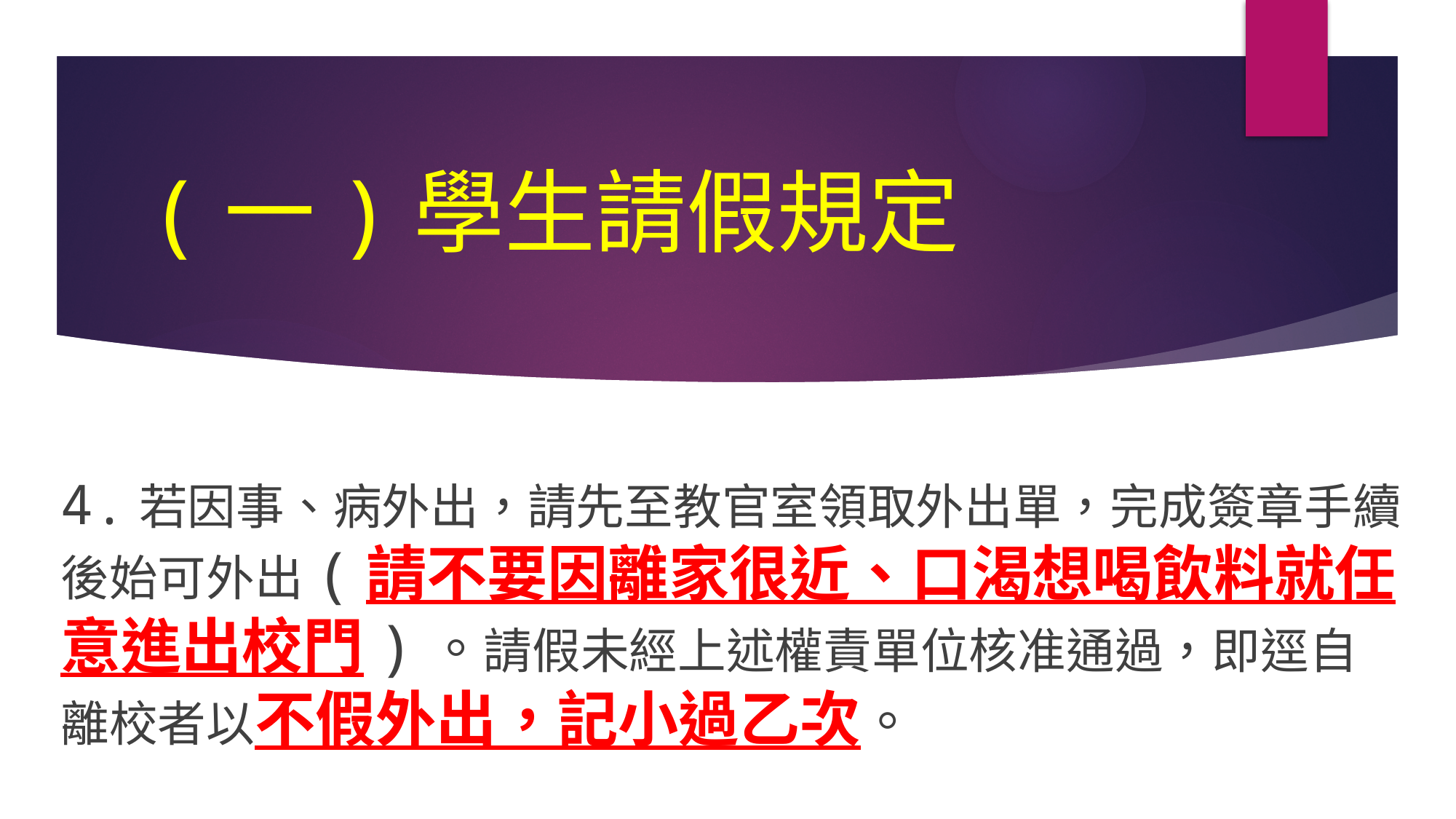

# (一)學生請假規定
4.若因事、病外出，請先至教官室領取外出單，完成簽章手續後始可外出(請不要因離家很近、口渴想喝飲料就任意進出校門)。請假未經上述權責單位核准通過，即逕自離校者以不假外出，記小過乙次。